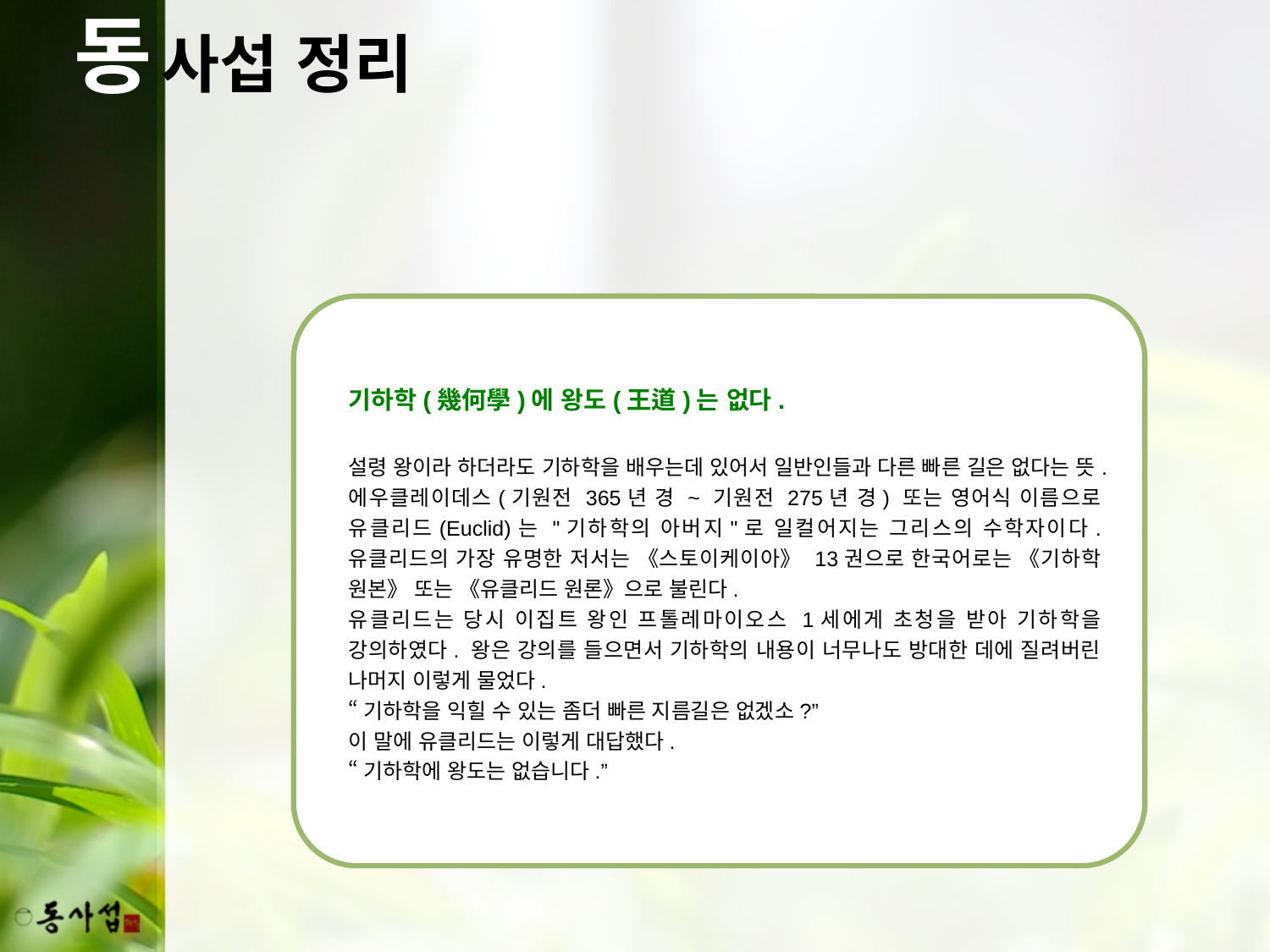

동
사섭 정리
기하학(幾何學)에 왕도(王道)는 없다.

설령 왕이라 하더라도 기하학을 배우는데 있어서 일반인들과 다른 빠른 길은 없다는 뜻.
에우클레이데스(기원전 365년 경 ~ 기원전 275년 경) 또는 영어식 이름으로 유클리드(Euclid)는 "기하학의 아버지"로 일컬어지는 그리스의 수학자이다. 유클리드의 가장 유명한 저서는 《스토이케이아》 13권으로 한국어로는 《기하학 원본》 또는 《유클리드 원론》으로 불린다.
유클리드는 당시 이집트 왕인 프톨레마이오스 1세에게 초청을 받아 기하학을 강의하였다. 왕은 강의를 들으면서 기하학의 내용이 너무나도 방대한 데에 질려버린 나머지 이렇게 물었다.
“기하학을 익힐 수 있는 좀더 빠른 지름길은 없겠소?”
이 말에 유클리드는 이렇게 대답했다.
“기하학에 왕도는 없습니다.”